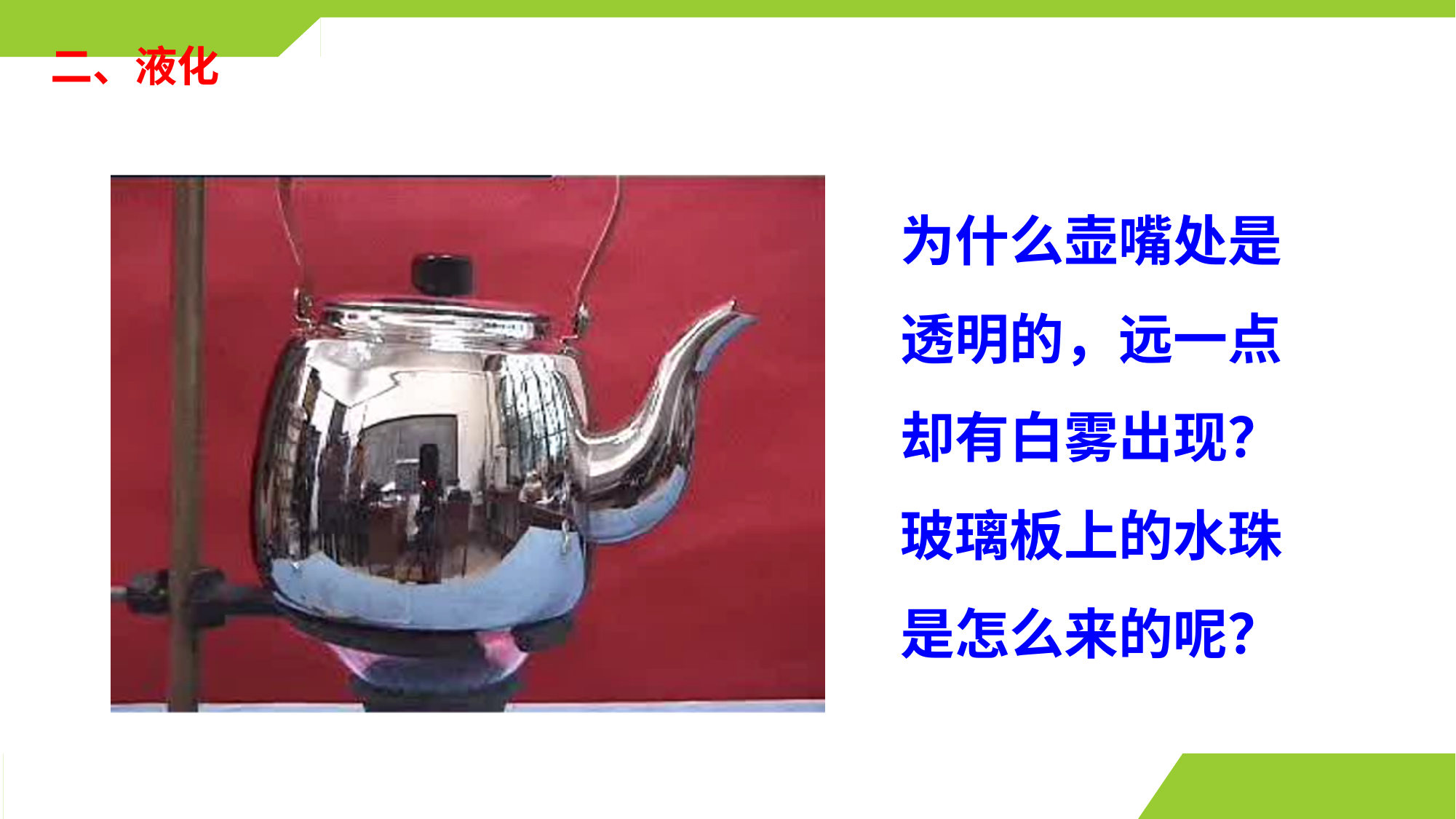

二、液化
为什么壶嘴处是透明的，远一点却有白雾出现？玻璃板上的水珠是怎么来的呢？